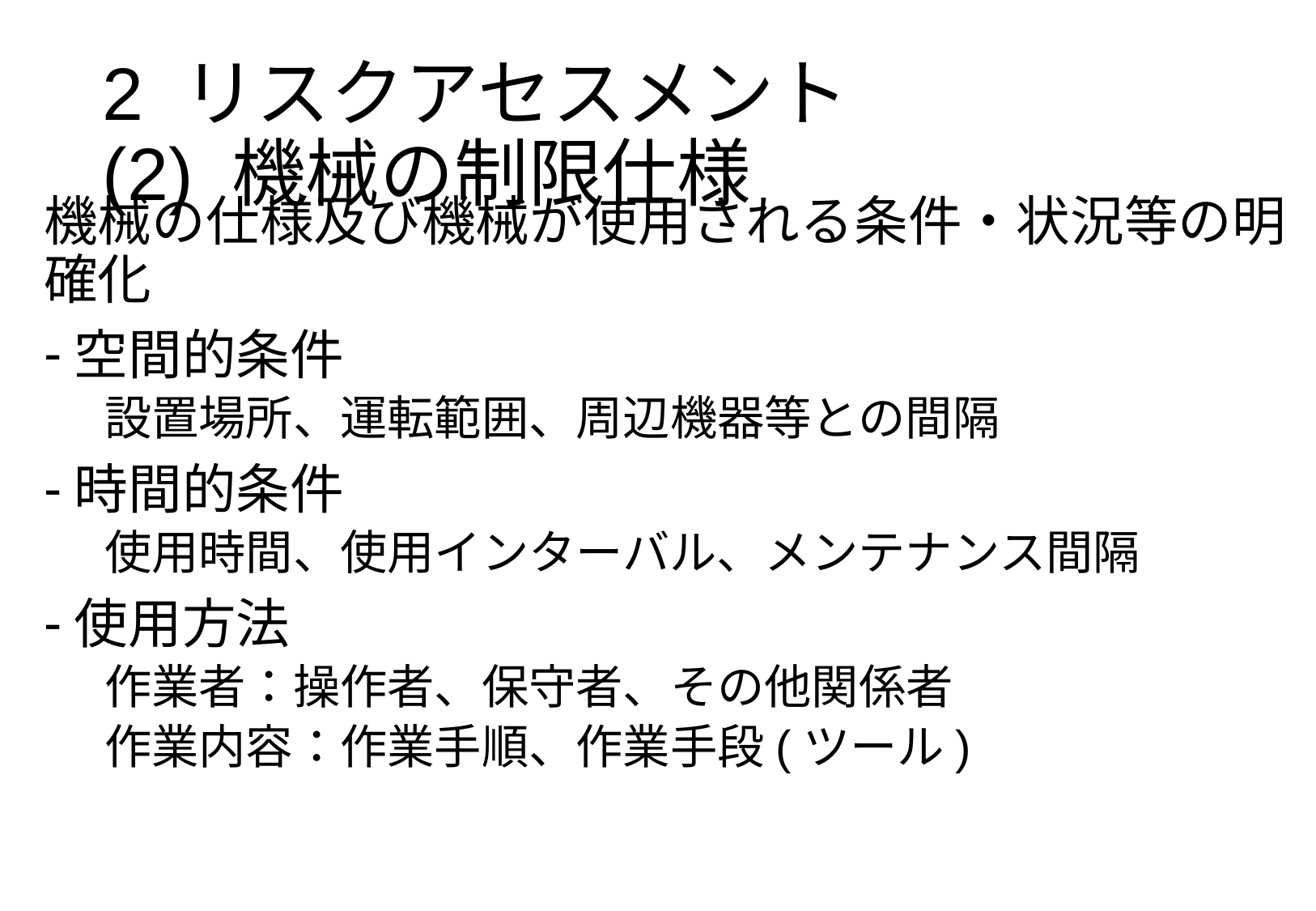

# 2 リスクアセスメント (2) 機械の制限仕様
機械の仕様及び機械が使用される条件・状況等の明確化
空間的条件
設置場所、運転範囲、周辺機器等との間隔
時間的条件
使用時間、使用インターバル、メンテナンス間隔
使用方法
作業者：操作者、保守者、その他関係者
作業内容：作業手順、作業手段(ツール)